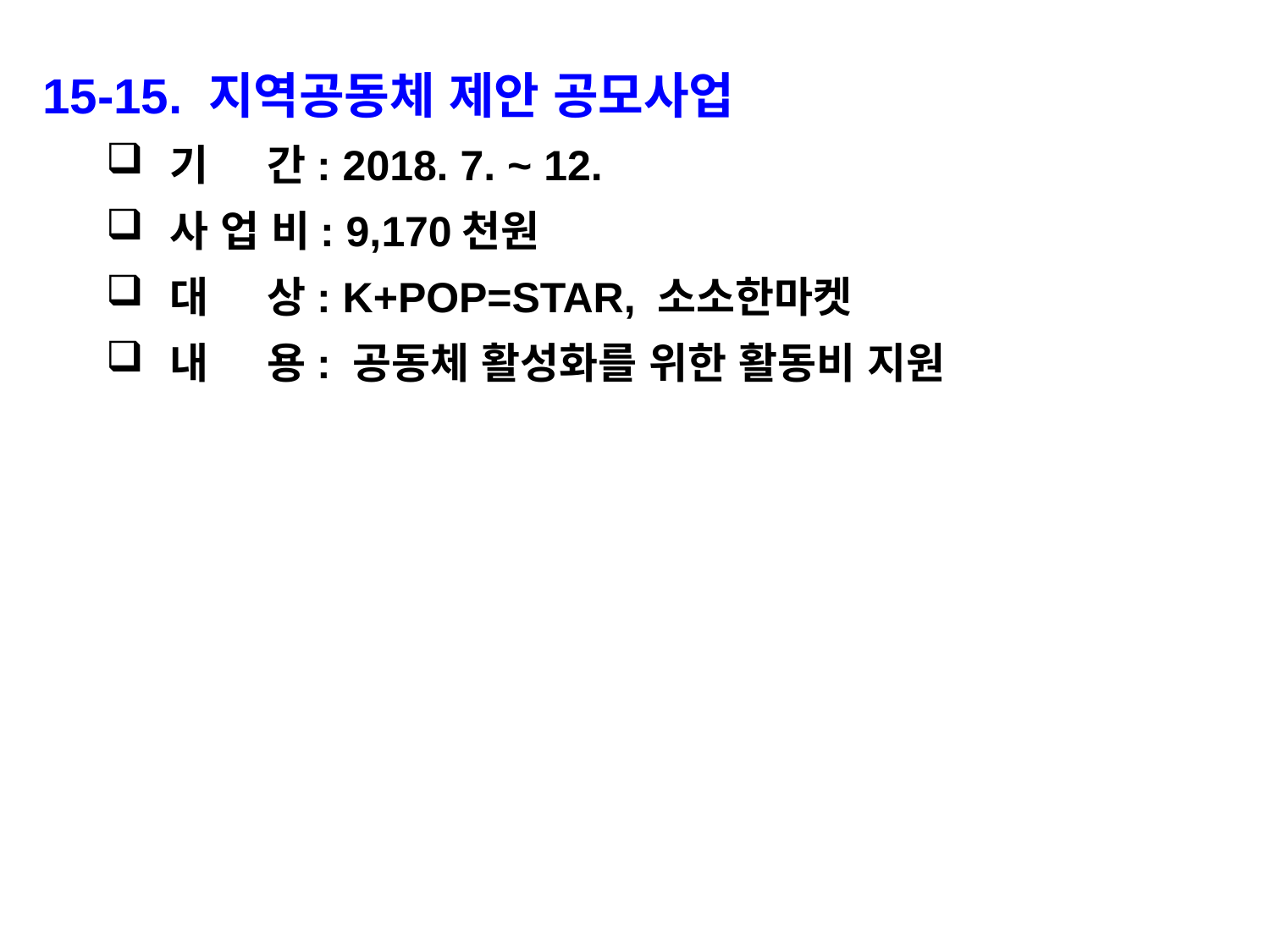

15-15. 지역공동체 제안 공모사업
기     간: 2018. 7. ~ 12.
사 업 비: 9,170천원
대     상: K+POP=STAR, 소소한마켓
내     용: 공동체 활성화를 위한 활동비 지원